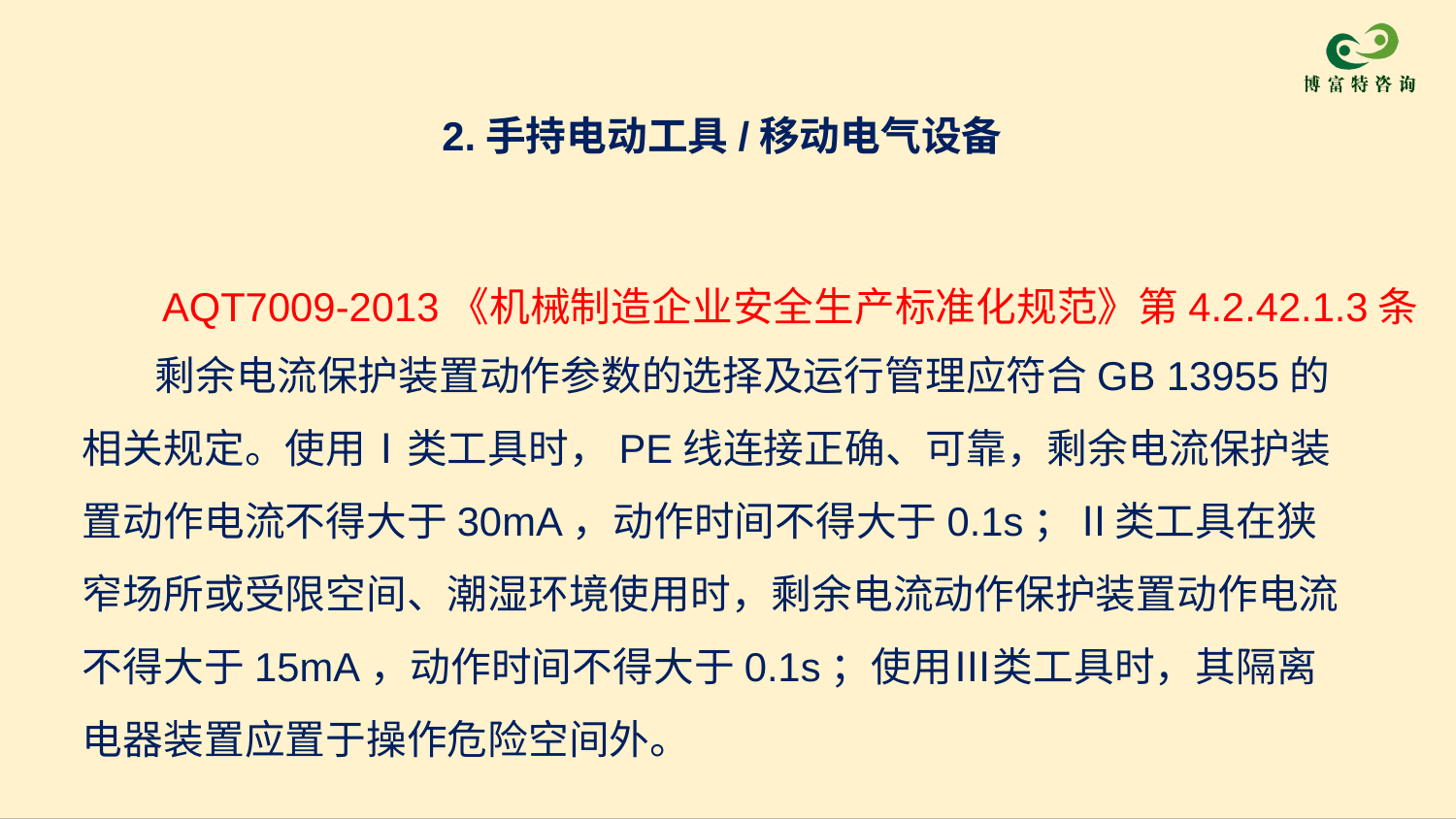

2.手持电动工具/移动电气设备
AQT7009-2013《机械制造企业安全生产标准化规范》第4.2.42.1.3条
剩余电流保护装置动作参数的选择及运行管理应符合GB 13955的相关规定。使用Ⅰ类工具时，PE线连接正确、可靠，剩余电流保护装置动作电流不得大于30mA，动作时间不得大于0.1s；Ⅱ类工具在狭窄场所或受限空间、潮湿环境使用时，剩余电流动作保护装置动作电流不得大于15mA，动作时间不得大于0.1s；使用Ⅲ类工具时，其隔离电器装置应置于操作危险空间外。